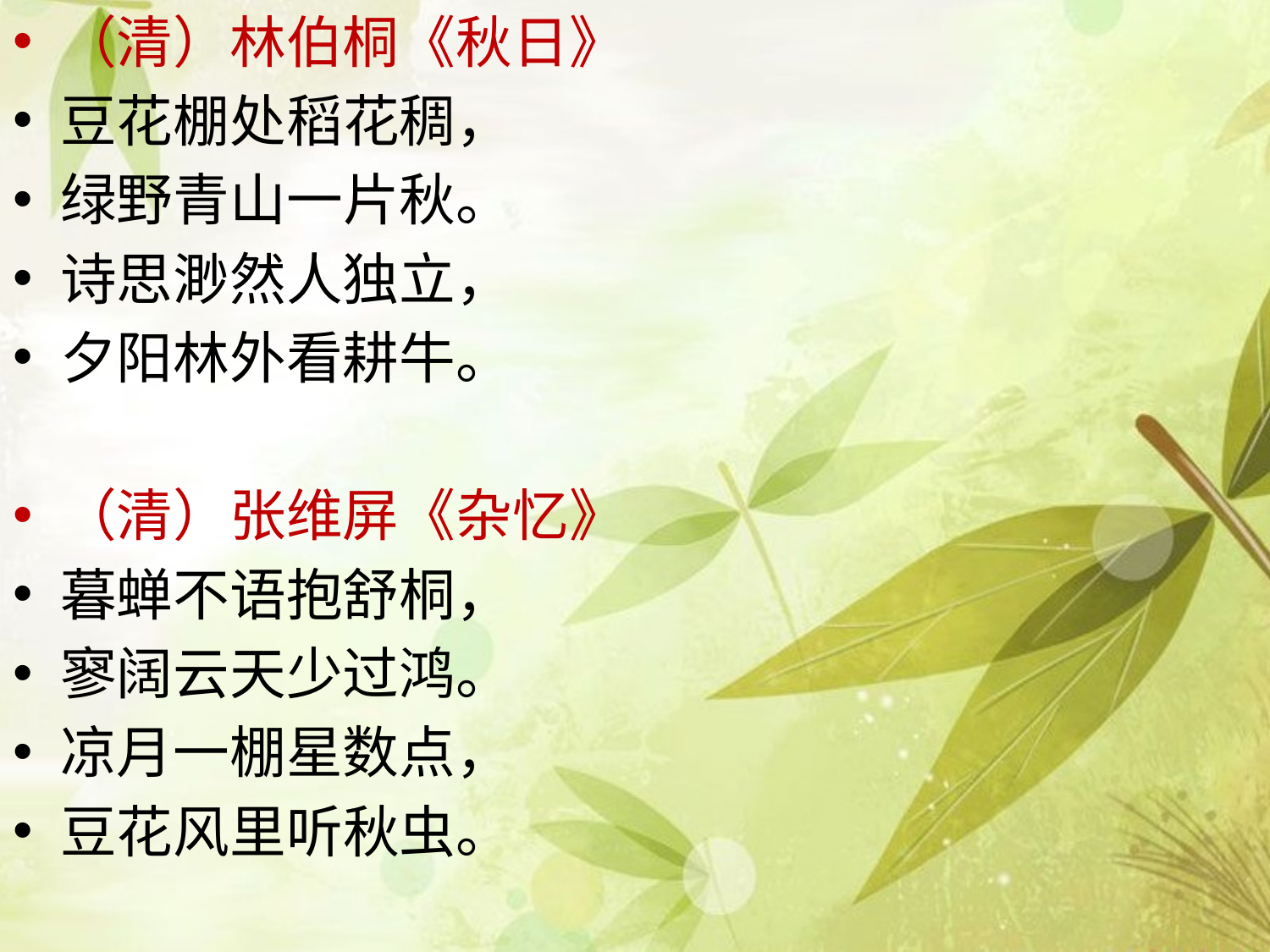

（清）林伯桐《秋日》
豆花棚处稻花稠，
绿野青山一片秋。
诗思渺然人独立，
夕阳林外看耕牛。

（清）张维屏《杂忆》
暮蝉不语抱舒桐，
寥阔云天少过鸿。
凉月一棚星数点，
豆花风里听秋虫。